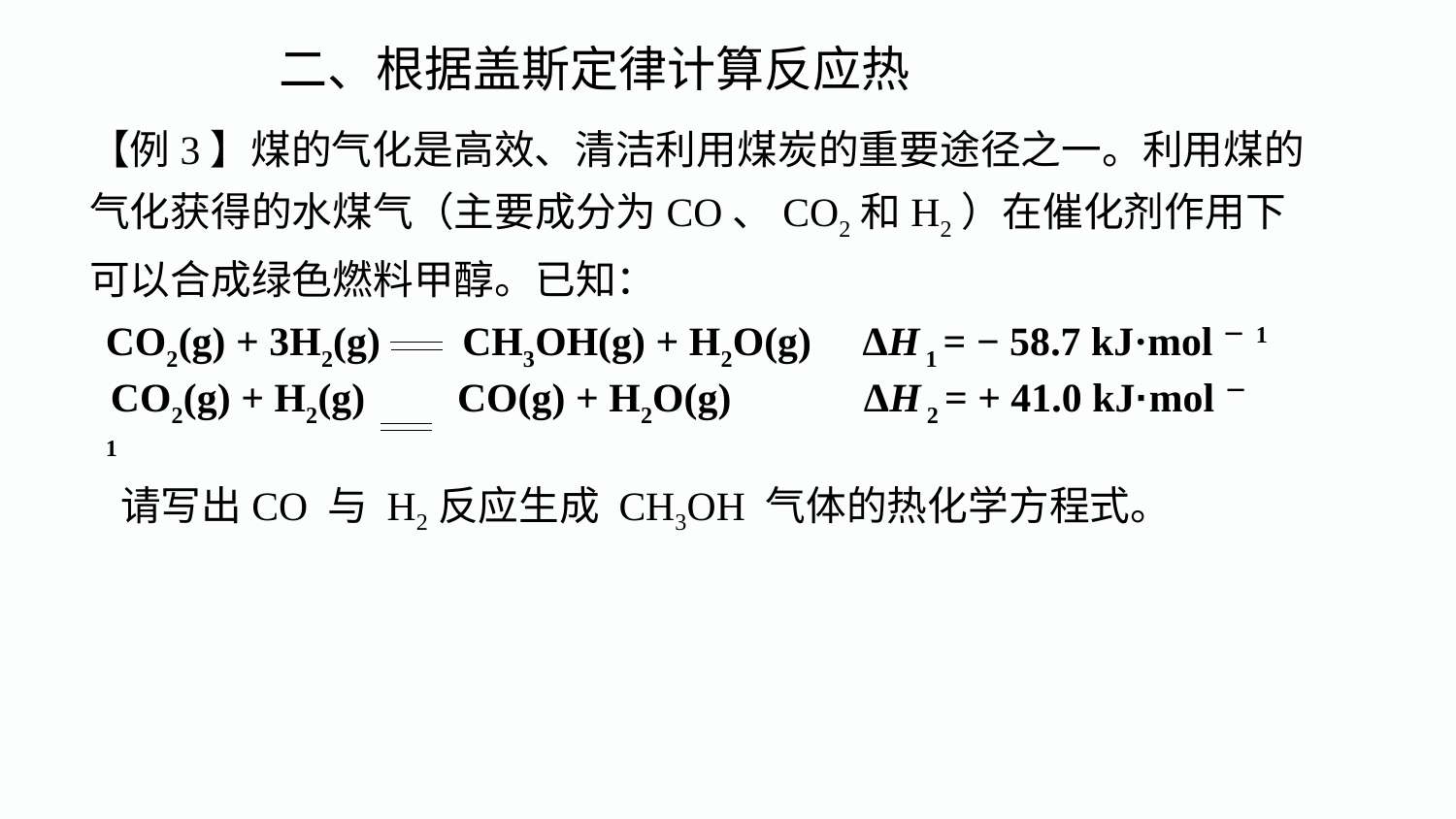

二、根据盖斯定律计算反应热
【例3】煤的气化是高效、清洁利用煤炭的重要途径之一。利用煤的气化获得的水煤气（主要成分为CO、CO2和H2）在催化剂作用下可以合成绿色燃料甲醇。已知：
CO2(g) + 3H2(g)        CH3OH(g) + H2O(g)     ΔH 1 = − 58.7 kJ·mol－1
 CO2(g) + H2(g)         CO(g) + H2O(g)             ΔH 2 = + 41.0 kJ·mol－1
请写出CO 与 H2反应生成 CH3OH 气体的热化学方程式。